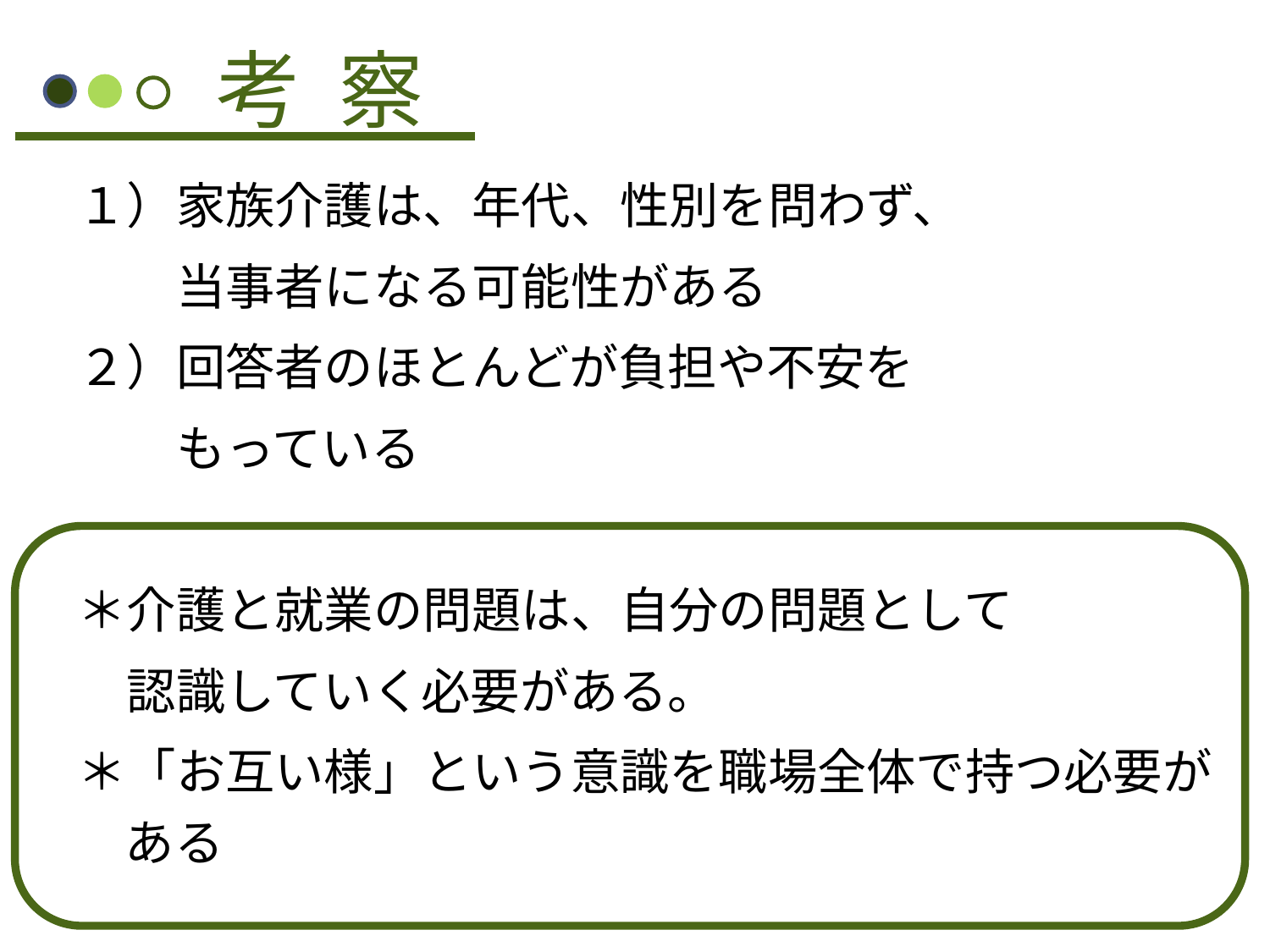

# 考  察

１）家族介護は、年代、性別を問わず、
　　当事者になる可能性がある
２）回答者のほとんどが負担や不安を
　　もっている

＊介護と就業の問題は、自分の問題として
　認識していく必要がある。
＊「お互い様」という意識を職場全体で持つ必要がある